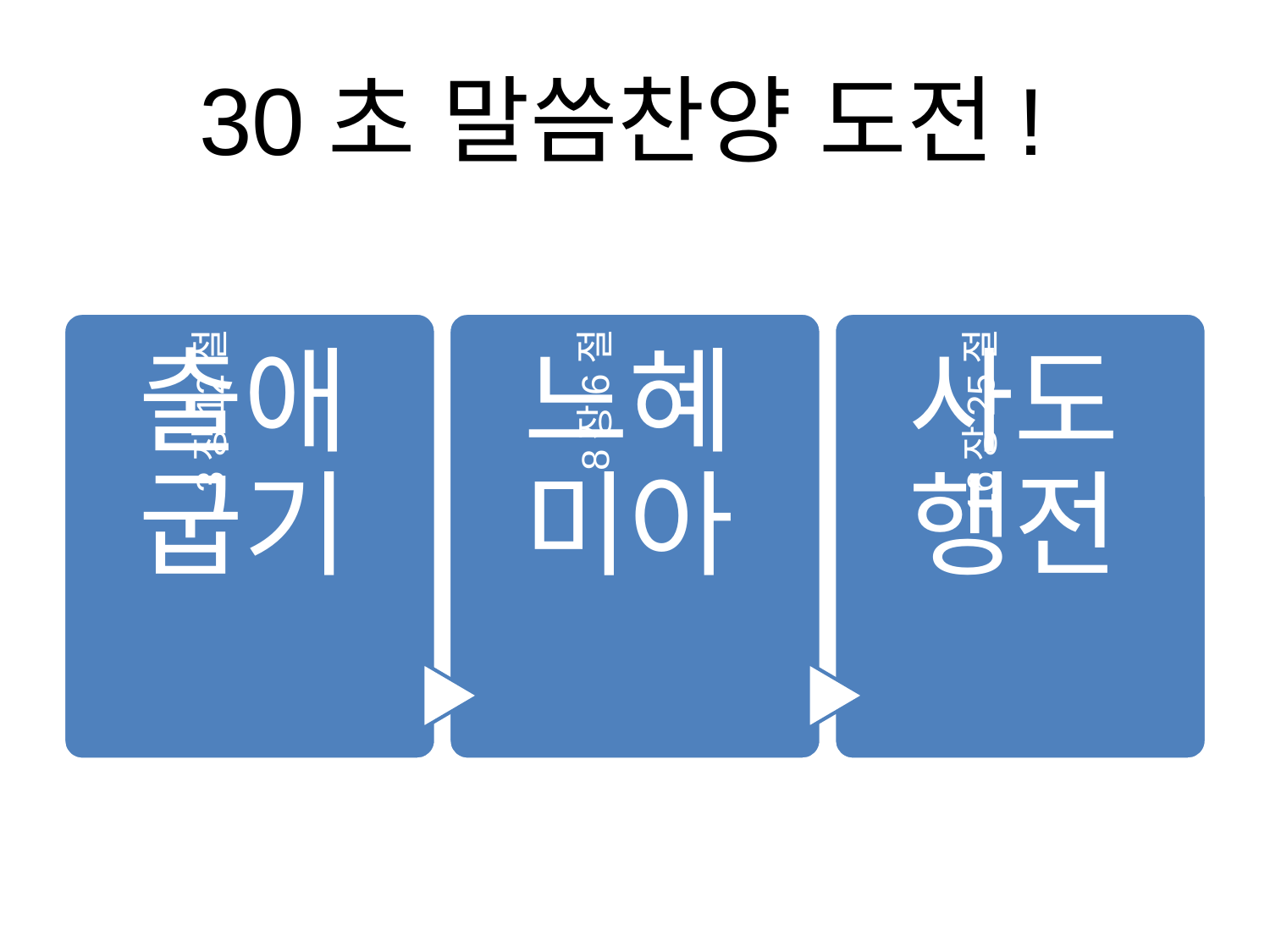

# 30초 말씀찬양 도전!
3장12절
출애굽기
8장6절
느혜미아
16장25절
사도행전